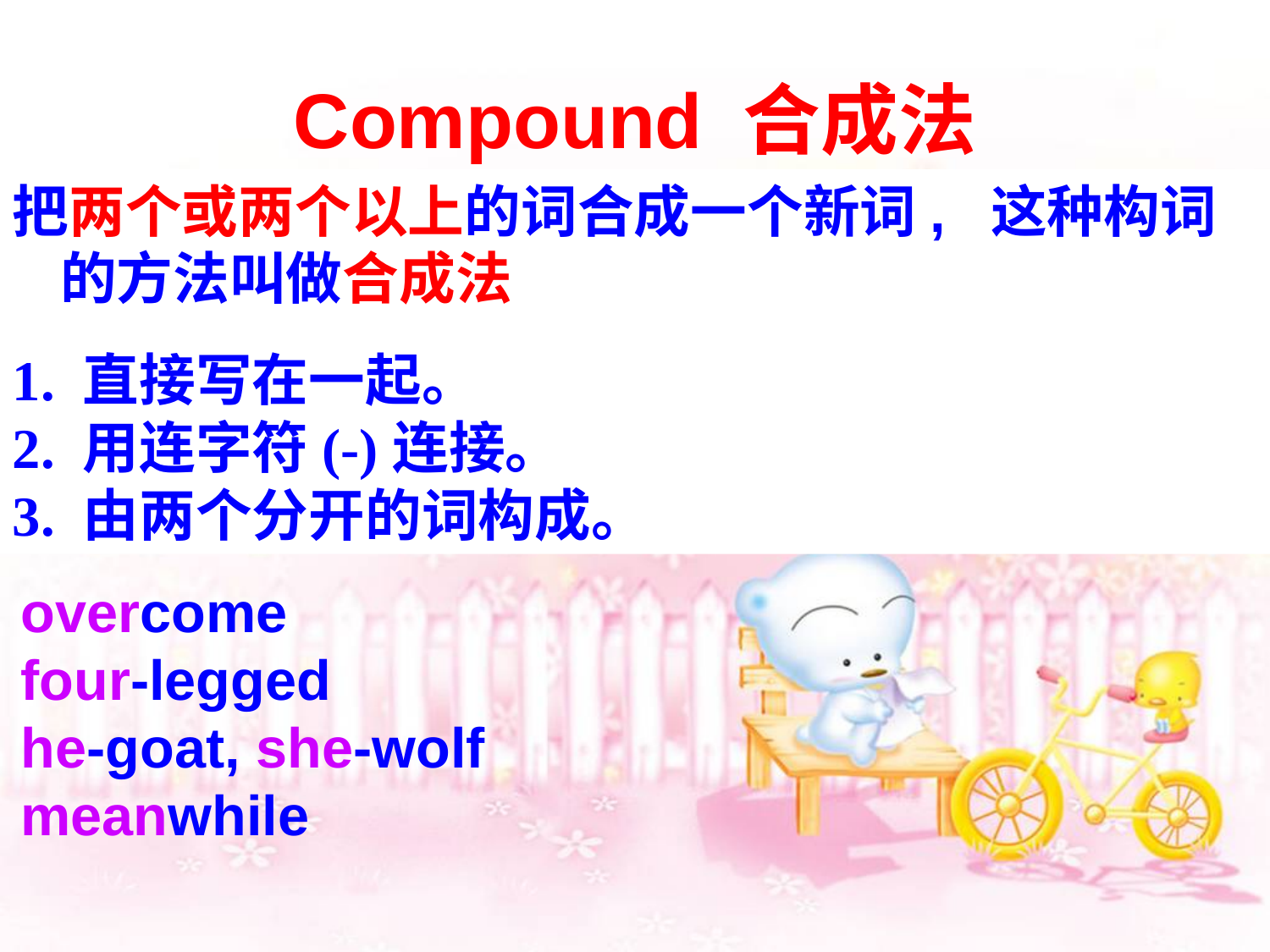

# Compound 合成法
把两个或两个以上的词合成一个新词,  这种构词的方法叫做合成法
1. 直接写在一起。
2. 用连字符(-)连接。
3. 由两个分开的词构成。
overcome
four-legged
he-goat, she-wolf
meanwhile